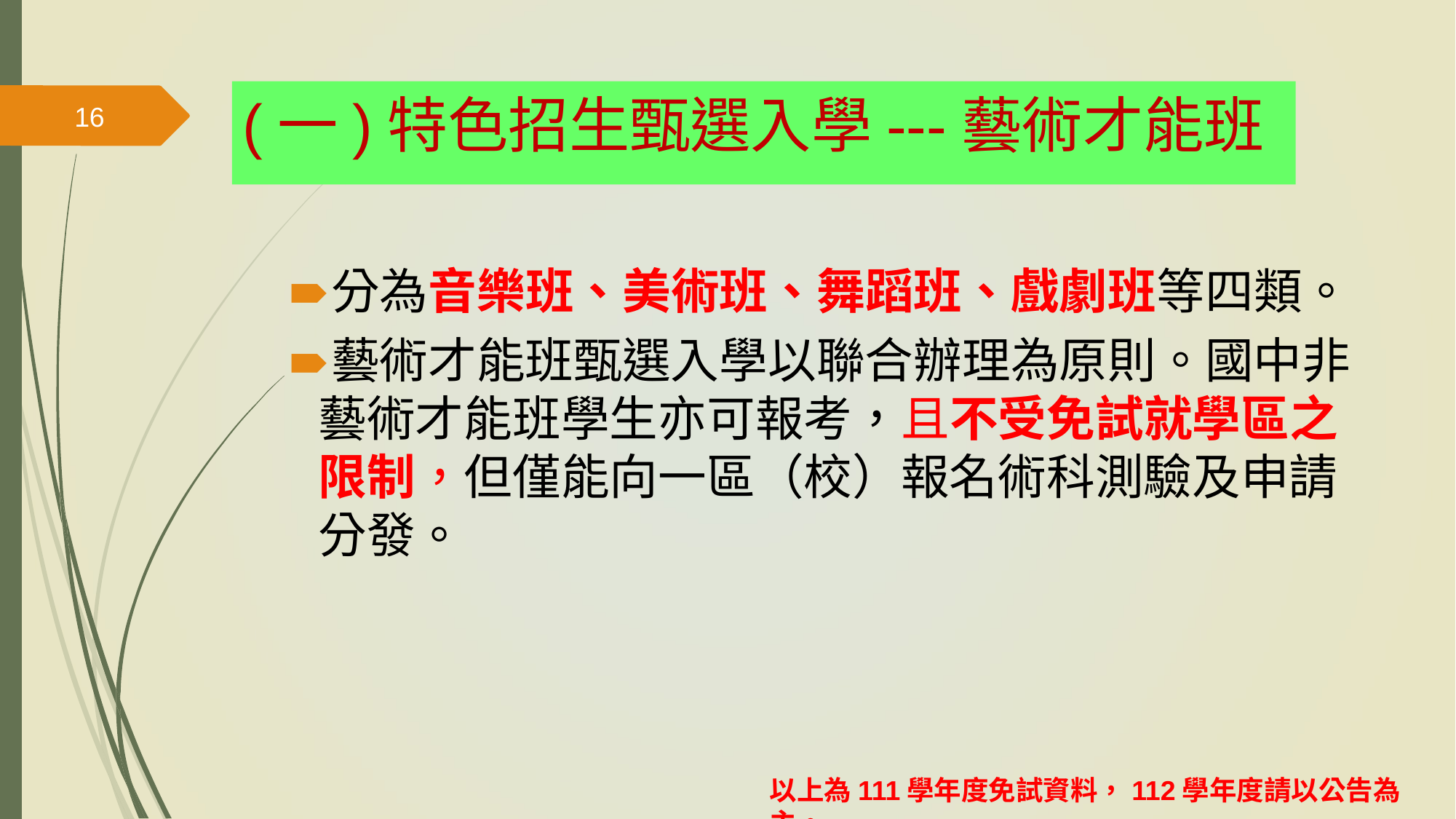

# (一)特色招生甄選入學---藝術才能班
16
分為音樂班、美術班、舞蹈班、戲劇班等四類。
藝術才能班甄選入學以聯合辦理為原則。國中非藝術才能班學生亦可報考，且不受免試就學區之限制，但僅能向一區（校）報名術科測驗及申請分發。
以上為111學年度免試資料，112學年度請以公告為主。